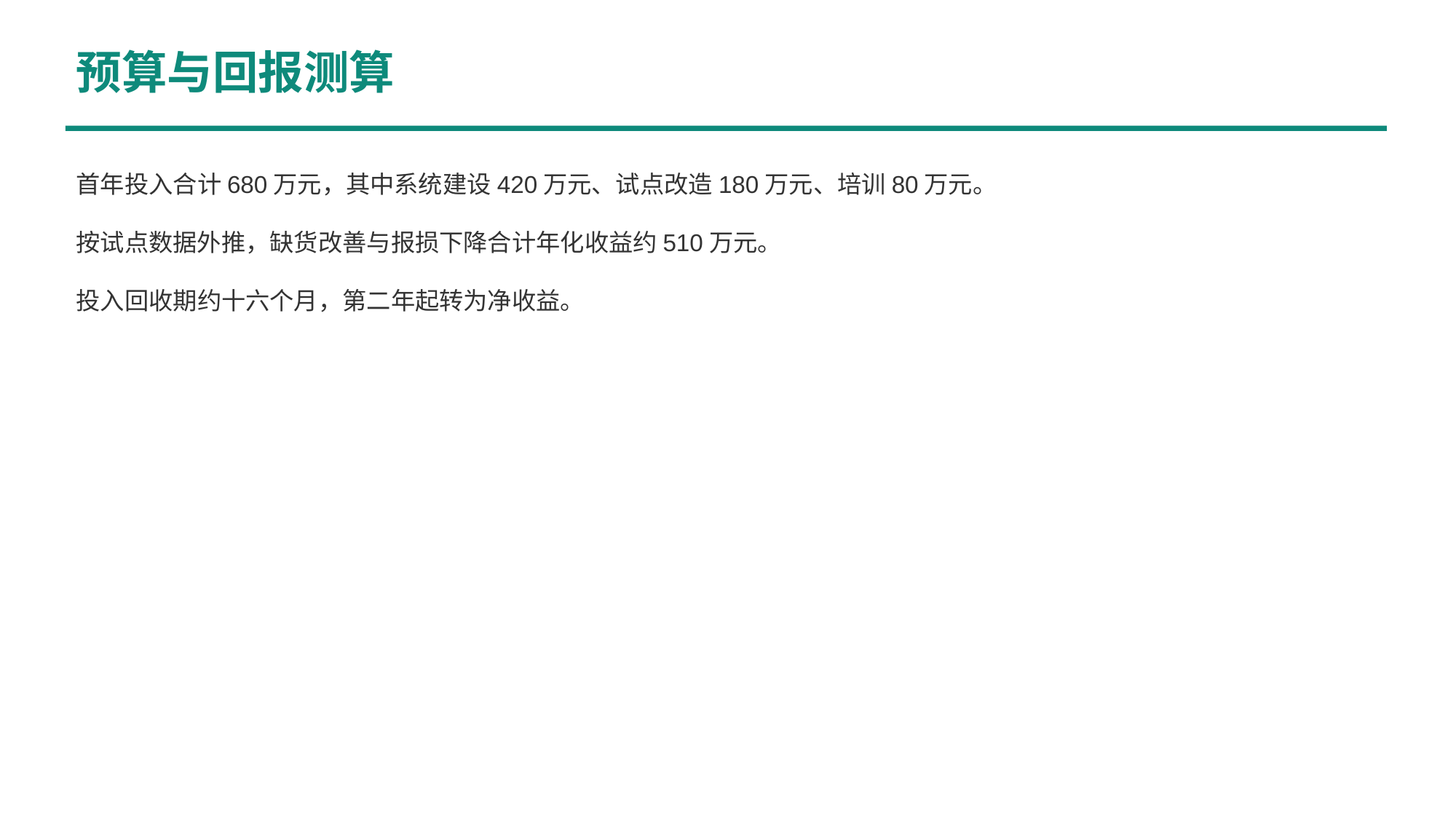

预算与回报测算

首年投入合计680万元，其中系统建设420万元、试点改造180万元、培训80万元。

按试点数据外推，缺货改善与报损下降合计年化收益约510万元。

投入回收期约十六个月，第二年起转为净收益。